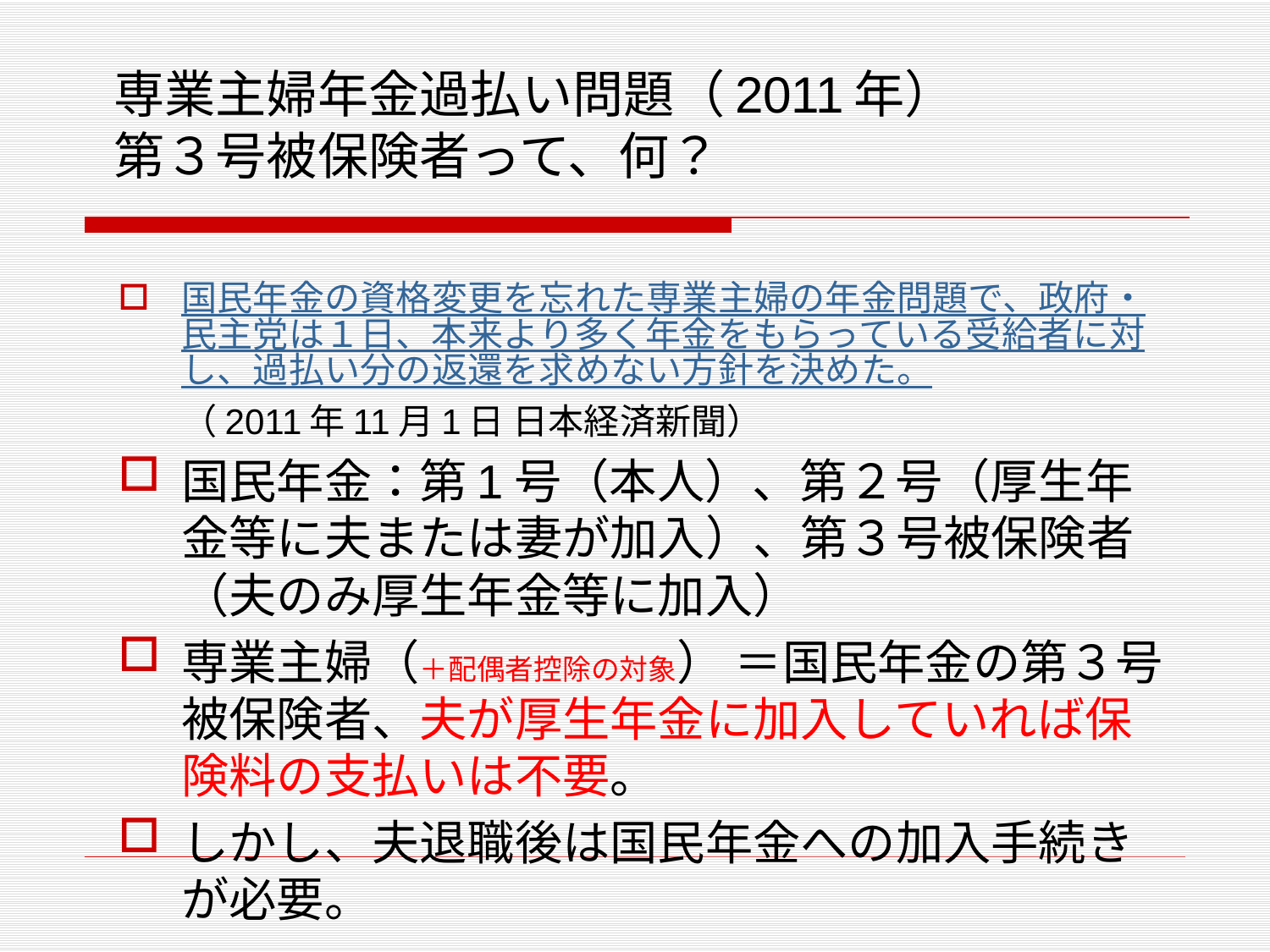

# 専業主婦年金過払い問題（2011年） 第３号被保険者って、何？
国民年金の資格変更を忘れた専業主婦の年金問題で、政府・民主党は１日、本来より多く年金をもらっている受給者に対し、過払い分の返還を求めない方針を決めた。（2011年11月1日 日本経済新聞）
国民年金：第1号（本人）、第２号（厚生年金等に夫または妻が加入）、第３号被保険者（夫のみ厚生年金等に加入）
専業主婦（＋配偶者控除の対象） ＝国民年金の第３号被保険者、夫が厚生年金に加入していれば保険料の支払いは不要。
しかし、夫退職後は国民年金への加入手続きが必要。